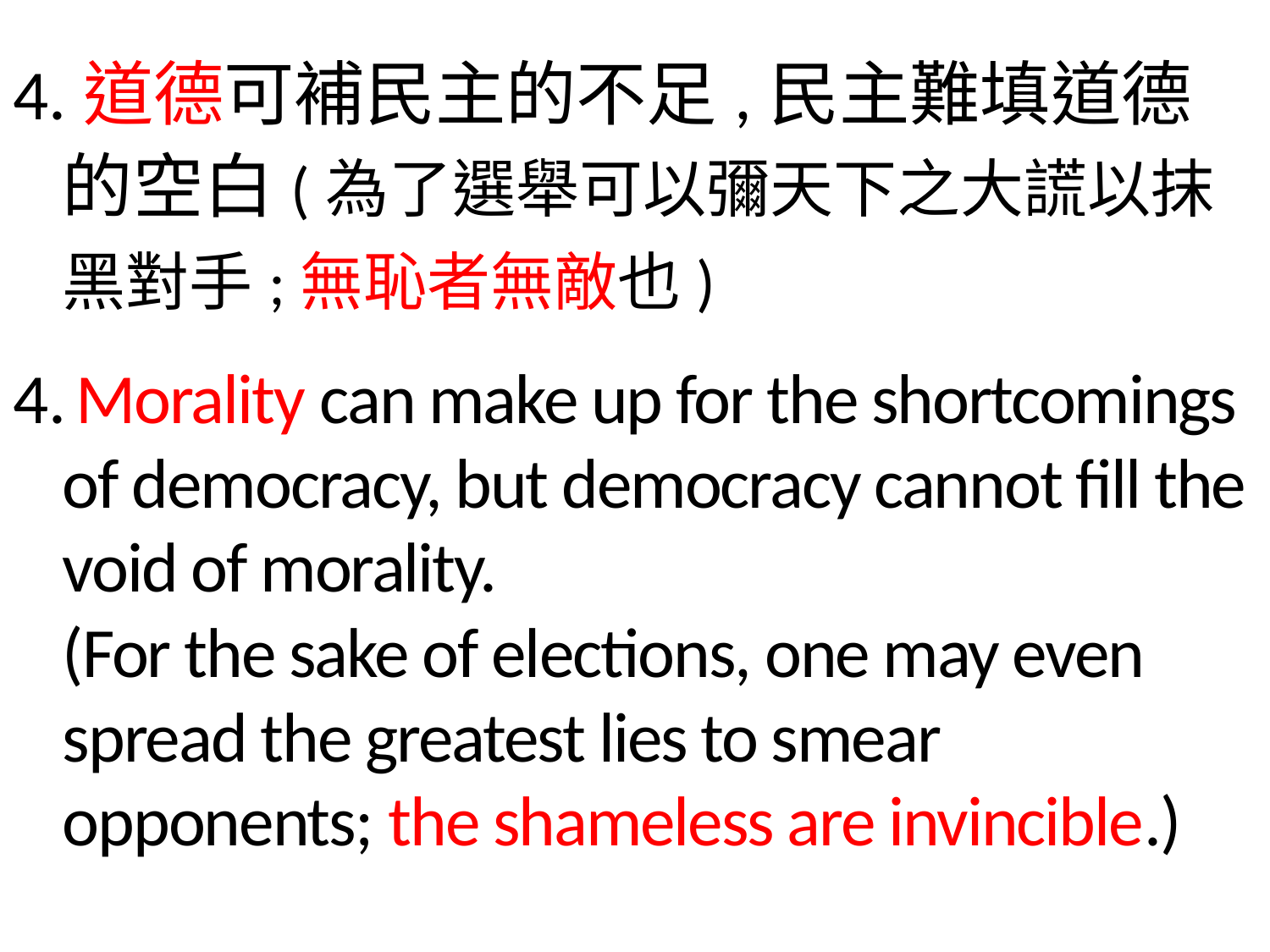

4.道德可補民主的不足,民主難填道德的空白(為了選舉可以彌天下之大謊以抹黑對手;無恥者無敵也)
4. Morality can make up for the shortcomings of democracy, but democracy cannot fill the void of morality.
(For the sake of elections, one may even spread the greatest lies to smear opponents; the shameless are invincible.)